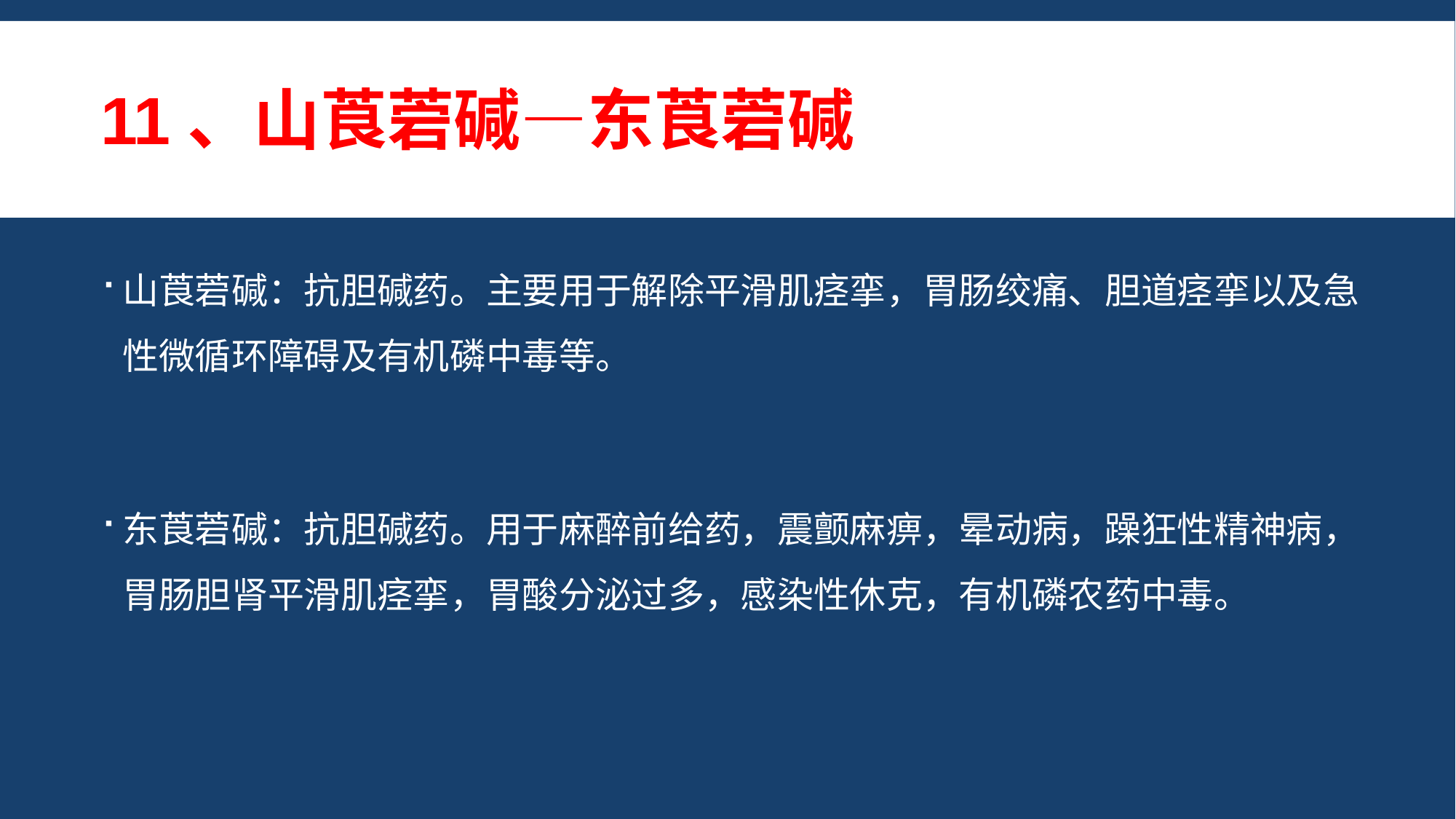

# 11、山莨菪碱—东莨菪碱
山莨菪碱：抗胆碱药。主要用于解除平滑肌痉挛，胃肠绞痛、胆道痉挛以及急性微循环障碍及有机磷中毒等。

东莨菪碱：抗胆碱药。用于麻醉前给药，震颤麻痹，晕动病，躁狂性精神病，胃肠胆肾平滑肌痉挛，胃酸分泌过多，感染性休克，有机磷农药中毒。